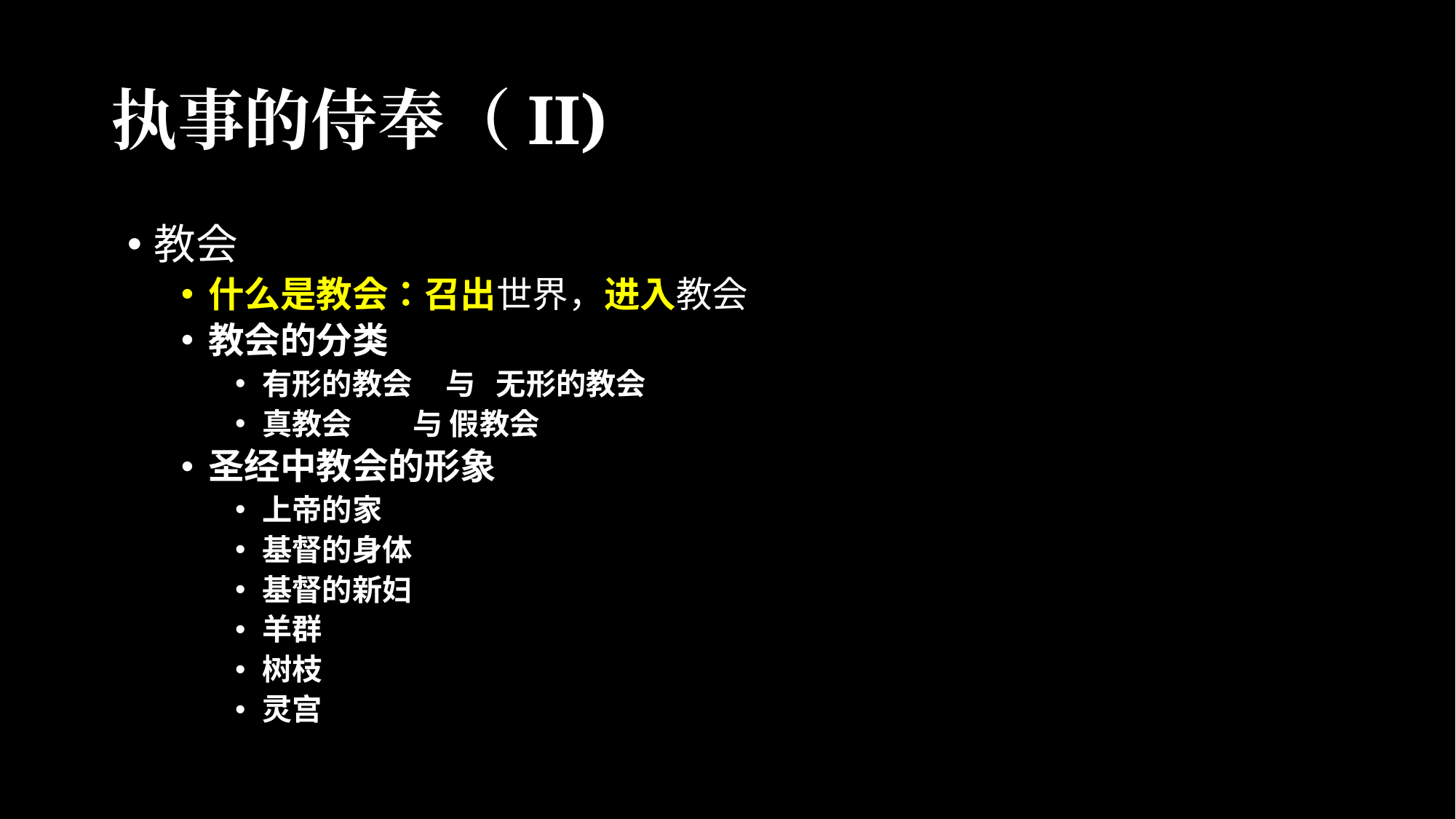

# 执事的侍奉（II)
教会
什么是教会：召出世界，进入教会
教会的分类
有形的教会     与   无形的教会
真教会         与 假教会
圣经中教会的形象
上帝的家
基督的身体
基督的新妇
羊群
树枝
灵宫